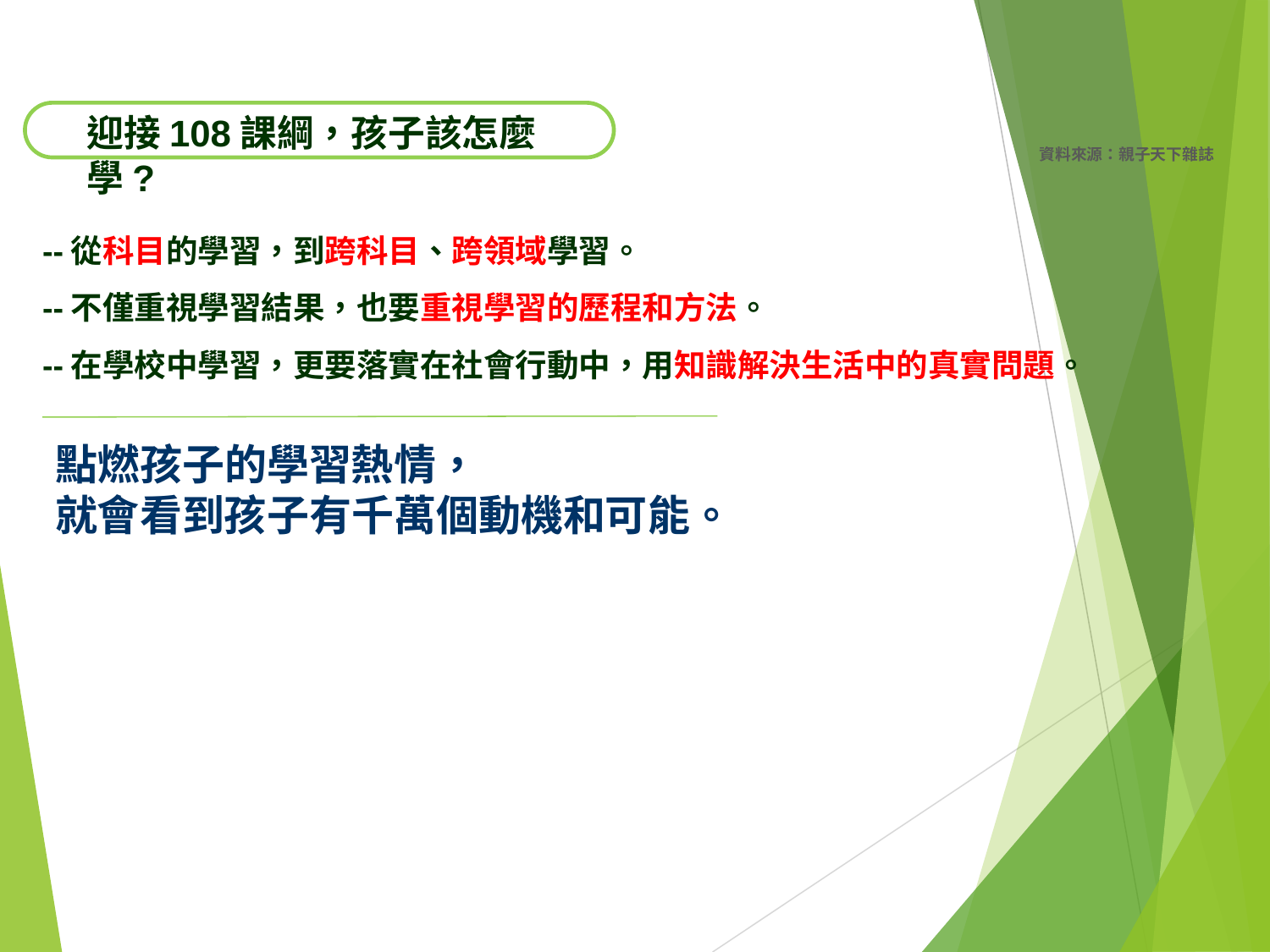

迎接108課綱，孩子該怎麼學?
資料來源：親子天下雜誌
--從科目的學習，到跨科目、跨領域學習。
--不僅重視學習結果，也要重視學習的歷程和方法。
--在學校中學習，更要落實在社會行動中，用知識解決生活中的真實問題。
點燃孩子的學習熱情，
就會看到孩子有千萬個動機和可能。